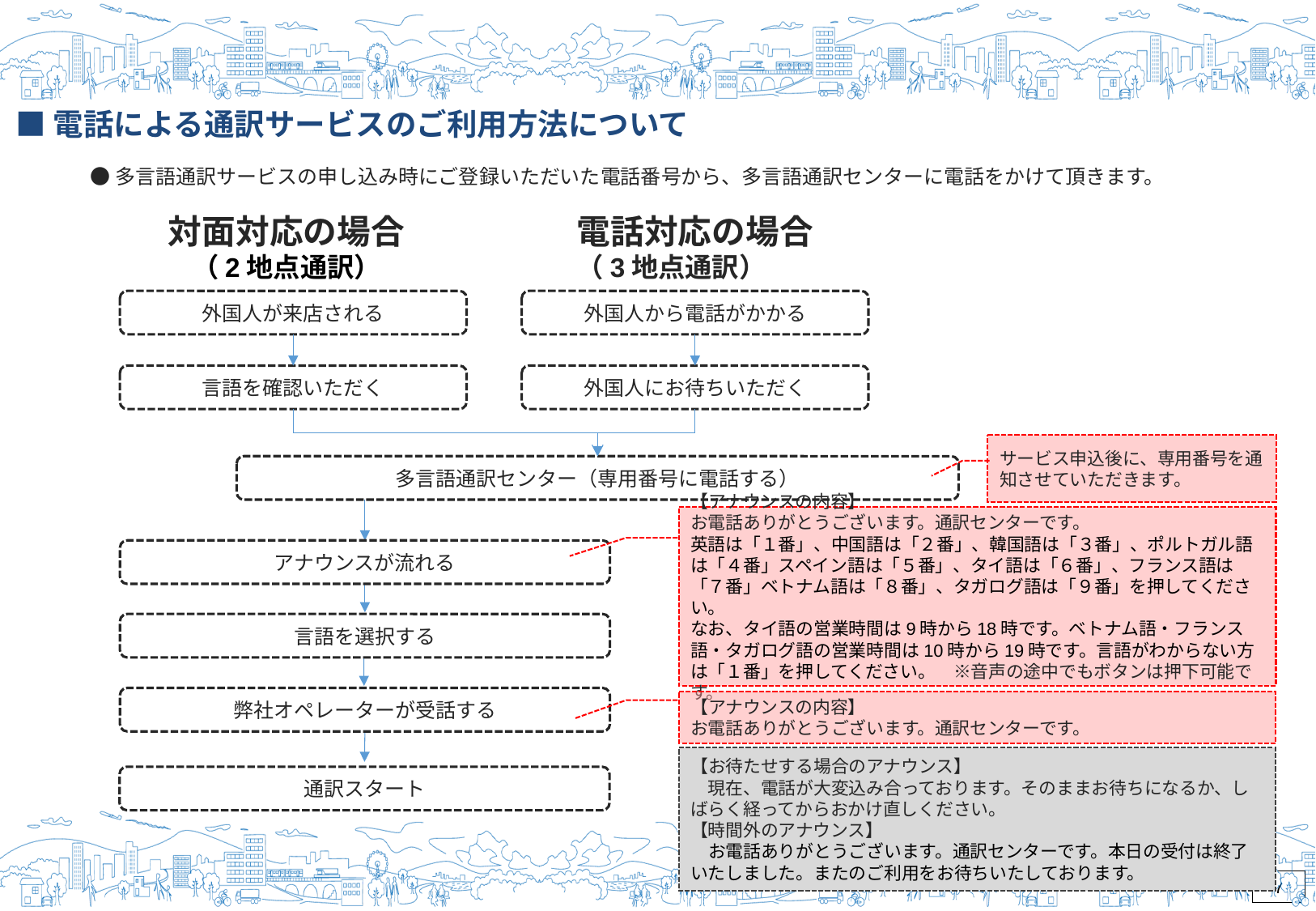

■電話による通訳サービスのご利用方法について
●多言語通訳サービスの申し込み時にご登録いただいた電話番号から、多言語通訳センターに電話をかけて頂きます。
対面対応の場合
（2地点通訳）
電話対応の場合
（3地点通訳）
外国人が来店される
外国人から電話がかかる
言語を確認いただく
外国人にお待ちいただく
サービス申込後に、専用番号を通知させていただきます。
多言語通訳センター（専用番号に電話する）
【アナウンスの内容】
お電話ありがとうございます。通訳センターです。
英語は「１番」、中国語は「２番」、韓国語は「３番」、ポルトガル語は「４番」スペイン語は「５番」、タイ語は「６番」、フランス語は「７番」ベトナム語は「８番」、タガログ語は「９番」を押してください。
なお、タイ語の営業時間は9時から18時です。ベトナム語・フランス語・タガログ語の営業時間は10時から19時です。言語がわからない方は「１番」を押してください。　※音声の途中でもボタンは押下可能です。
アナウンスが流れる
言語を選択する
弊社オペレーターが受話する
【アナウンスの内容】
お電話ありがとうございます。通訳センターです。
【お待たせする場合のアナウンス】
　現在、電話が大変込み合っております。そのままお待ちになるか、しばらく経ってからおかけ直しください。
【時間外のアナウンス】
　お電話ありがとうございます。通訳センターです。本日の受付は終了いたしました。またのご利用をお待ちいたしております。
通訳スタート
7